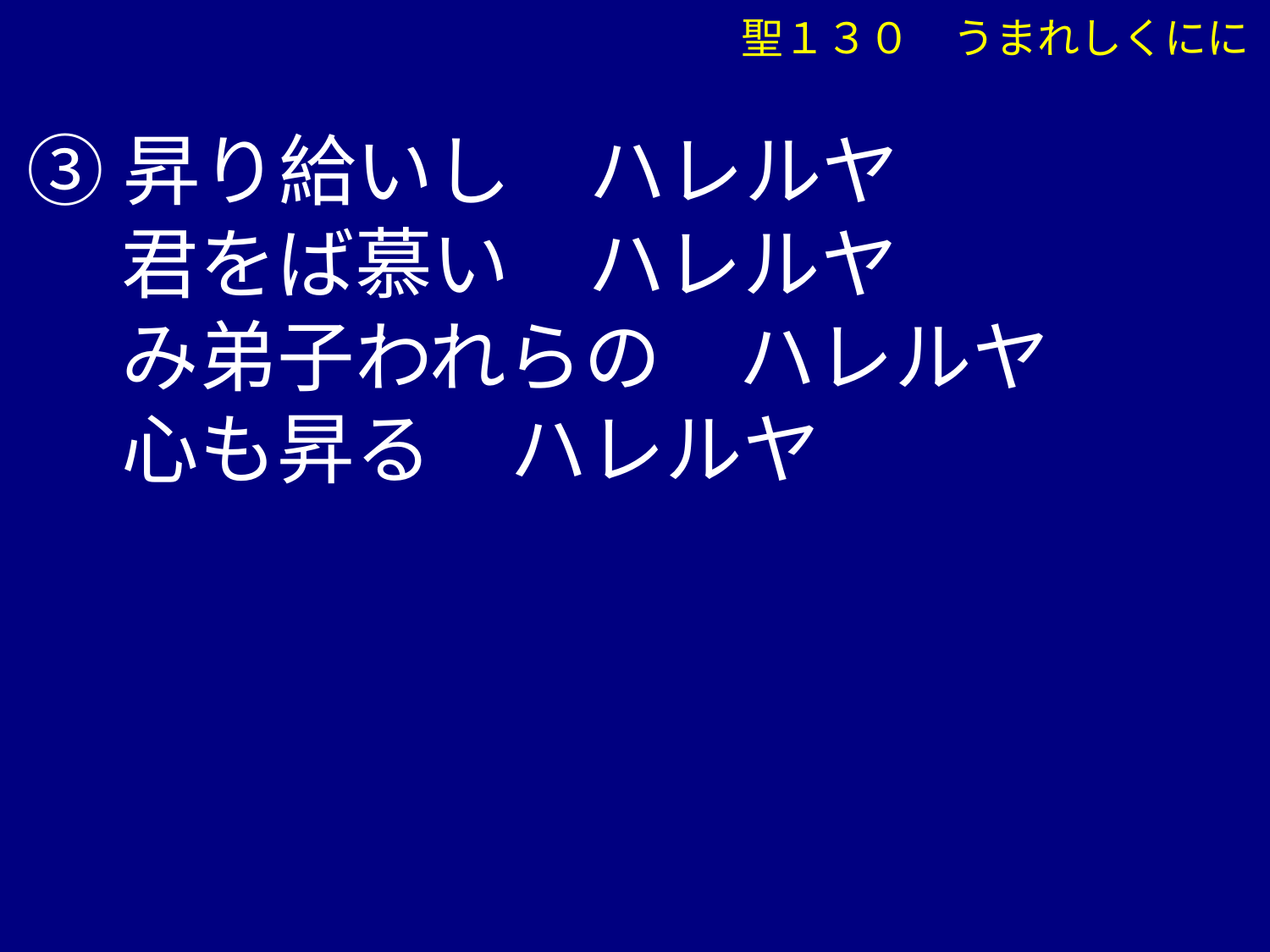

聖１３０　うまれしくにに
③昇り給いし　ハレルヤ
　 君をば慕い　ハレルヤ
　 み弟子われらの　ハレルヤ
　 心も昇る　ハレルヤ